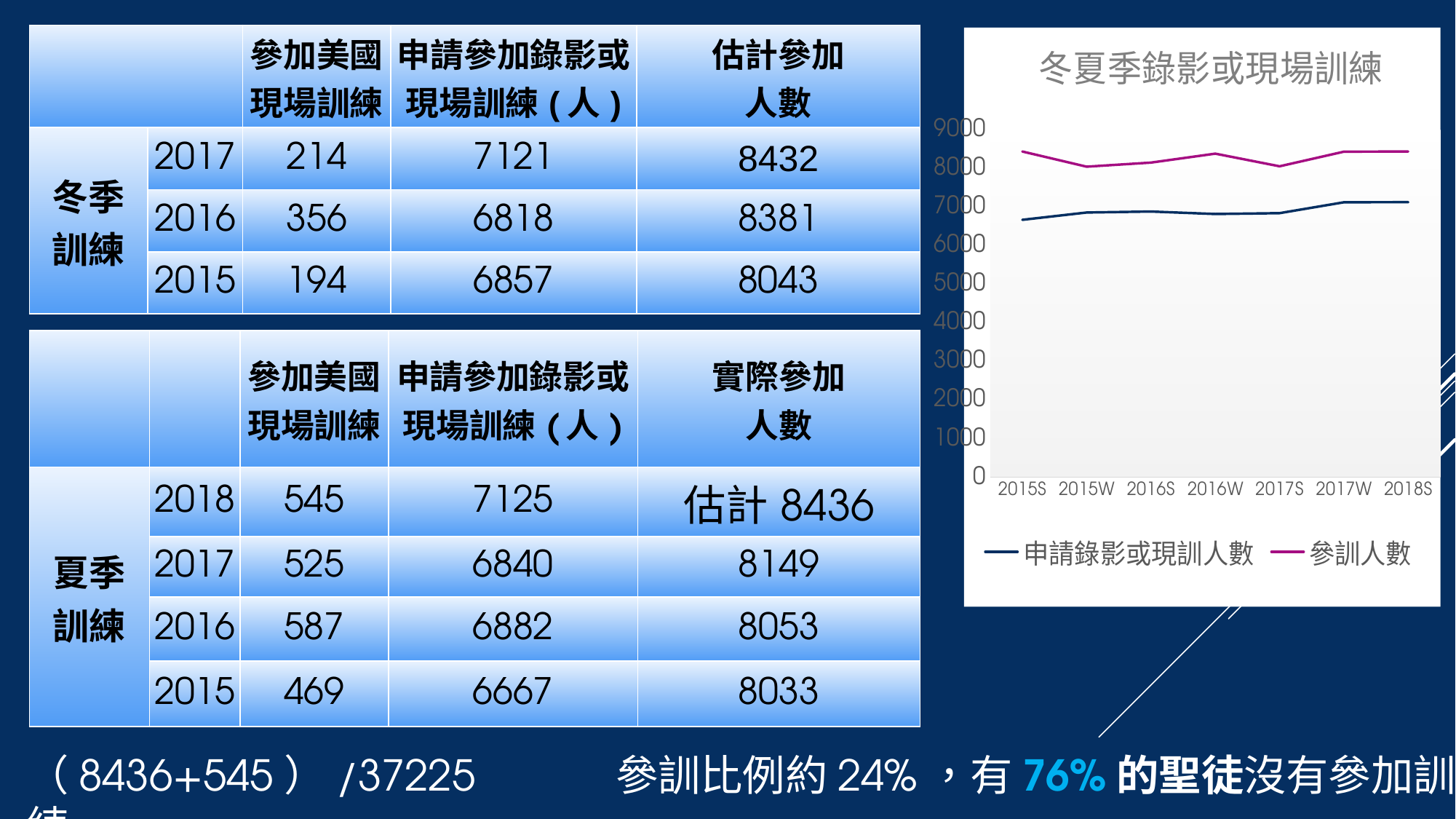

|  |  | 參加美國 現場訓練 | 申請參加錄影或 現場訓練(人) | 估計參加 人數 |
| --- | --- | --- | --- | --- |
| 冬季 訓練 | 2017 | 214 | 7121 | 8432 |
|  | 2016 | 356 | 6818 | 8381 |
|  | 2015 | 194 | 6857 | 8043 |

### Chart: 冬夏季錄影或現場訓練

| Category | 申請錄影或現訓人數 | 參訓人數 |
|---|---|---|
| 2015S | 6667.0 | 8436.0 |
| 2015W | 6857.0 | 8043.0 |
| 2016S | 6882.0 | 8149.0 |
| 2016W | 6818.0 | 8381.0 |
| 2017S | 6840.0 | 8053.0 |
| 2017W | 7121.0 | 8432.0 |
| 2018S | 7125.0 | 8436.0 |
|  |  | 參加美國 現場訓練 | 申請參加錄影或 現場訓練(人) | 實際參加 人數 |
| --- | --- | --- | --- | --- |
| 夏季 訓練 | 2018 | 545 | 7125 | 估計8436 |
|  | 2017 | 525 | 6840 | 8149 |
|  | 2016 | 587 | 6882 | 8053 |
|  | 2015 | 469 | 6667 | 8033 |
（8436+545）/37225           參訓比例約24%，有76%的聖徒沒有參加訓練